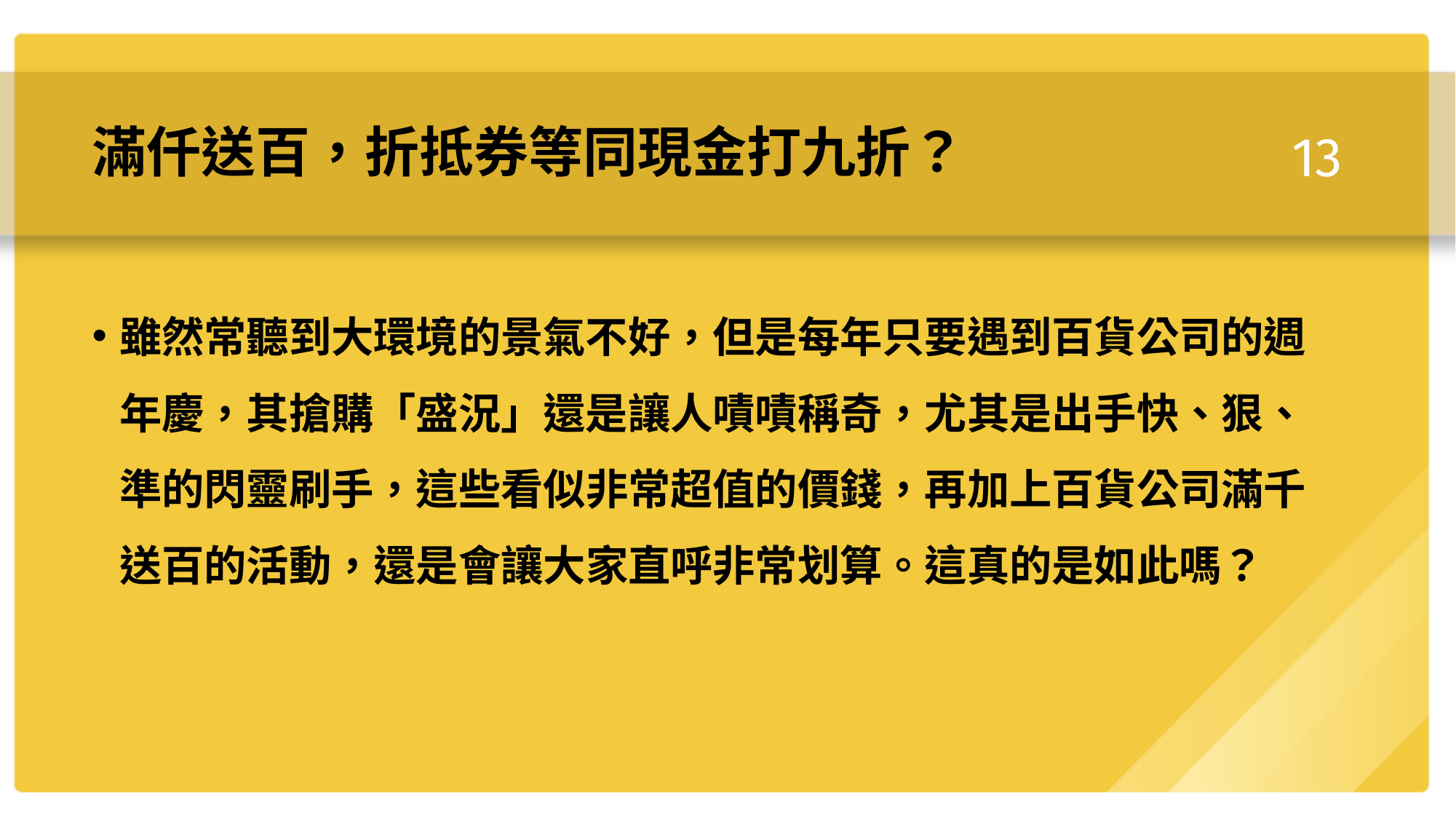

13
# 滿仟送百，折抵券等同現金打九折？
雖然常聽到大環境的景氣不好，但是每年只要遇到百貨公司的週年慶，其搶購「盛況」還是讓人嘖嘖稱奇，尤其是出手快、狠、準的閃靈刷手，這些看似非常超值的價錢，再加上百貨公司滿千送百的活動，還是會讓大家直呼非常划算。這真的是如此嗎？